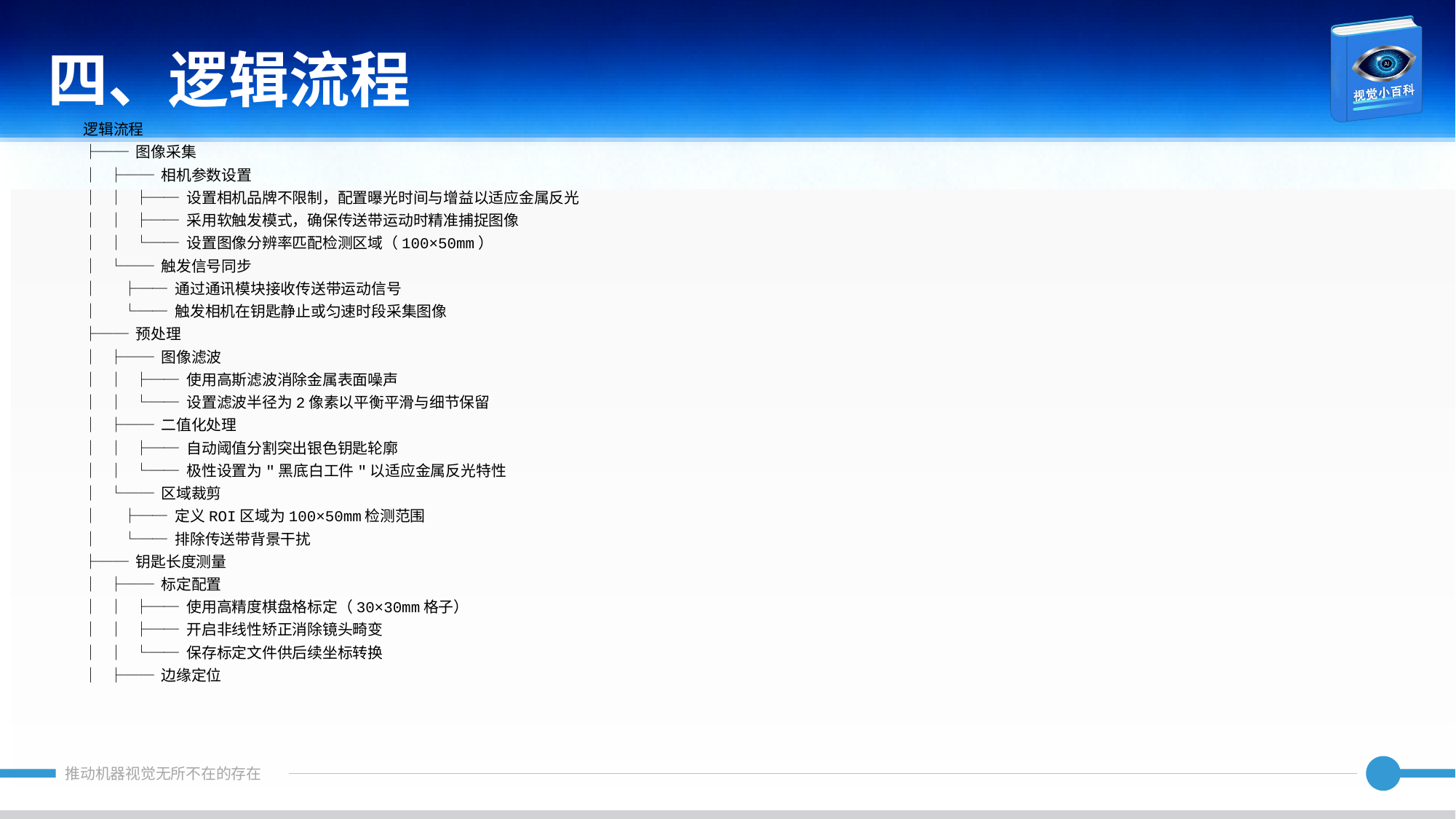

四、逻辑流程

逻辑流程
├── 图像采集
│   ├── 相机参数设置
│   │   ├── 设置相机品牌不限制，配置曝光时间与增益以适应金属反光
│   │   ├── 采用软触发模式，确保传送带运动时精准捕捉图像
│   │   └── 设置图像分辨率匹配检测区域（100×50mm）
│   └── 触发信号同步
│       ├── 通过通讯模块接收传送带运动信号
│       └── 触发相机在钥匙静止或匀速时段采集图像
├── 预处理
│   ├── 图像滤波
│   │   ├── 使用高斯滤波消除金属表面噪声
│   │   └── 设置滤波半径为2像素以平衡平滑与细节保留
│   ├── 二值化处理
│   │   ├── 自动阈值分割突出银色钥匙轮廓
│   │   └── 极性设置为"黑底白工件"以适应金属反光特性
│   └── 区域裁剪
│       ├── 定义ROI区域为100×50mm检测范围
│       └── 排除传送带背景干扰
├── 钥匙长度测量
│   ├── 标定配置
│   │   ├── 使用高精度棋盘格标定（30×30mm格子）
│   │   ├── 开启非线性矫正消除镜头畸变
│   │   └── 保存标定文件供后续坐标转换
│   ├── 边缘定位
8